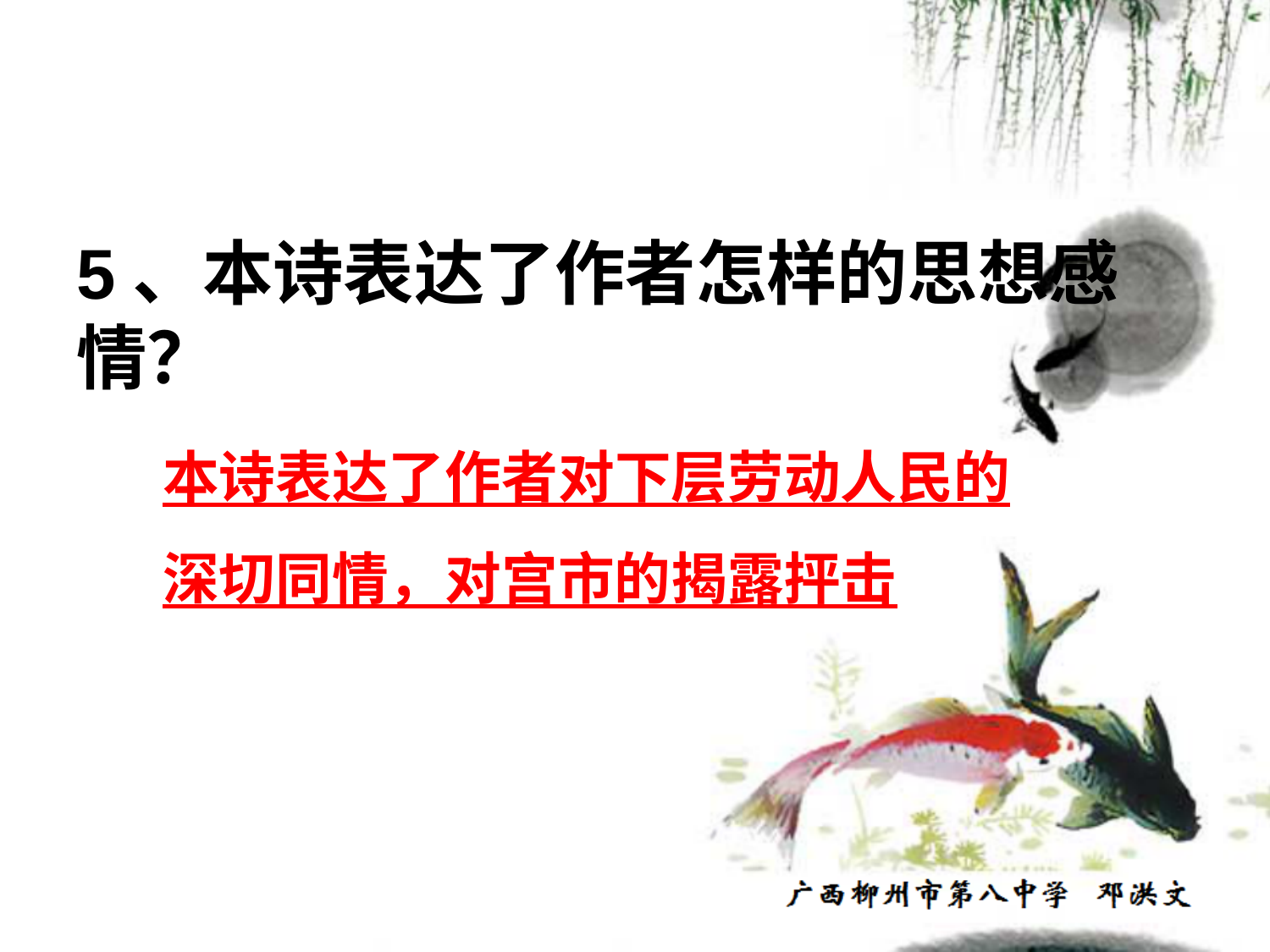

5、本诗表达了作者怎样的思想感情？
本诗表达了作者对下层劳动人民的深切同情，对宫市的揭露抨击